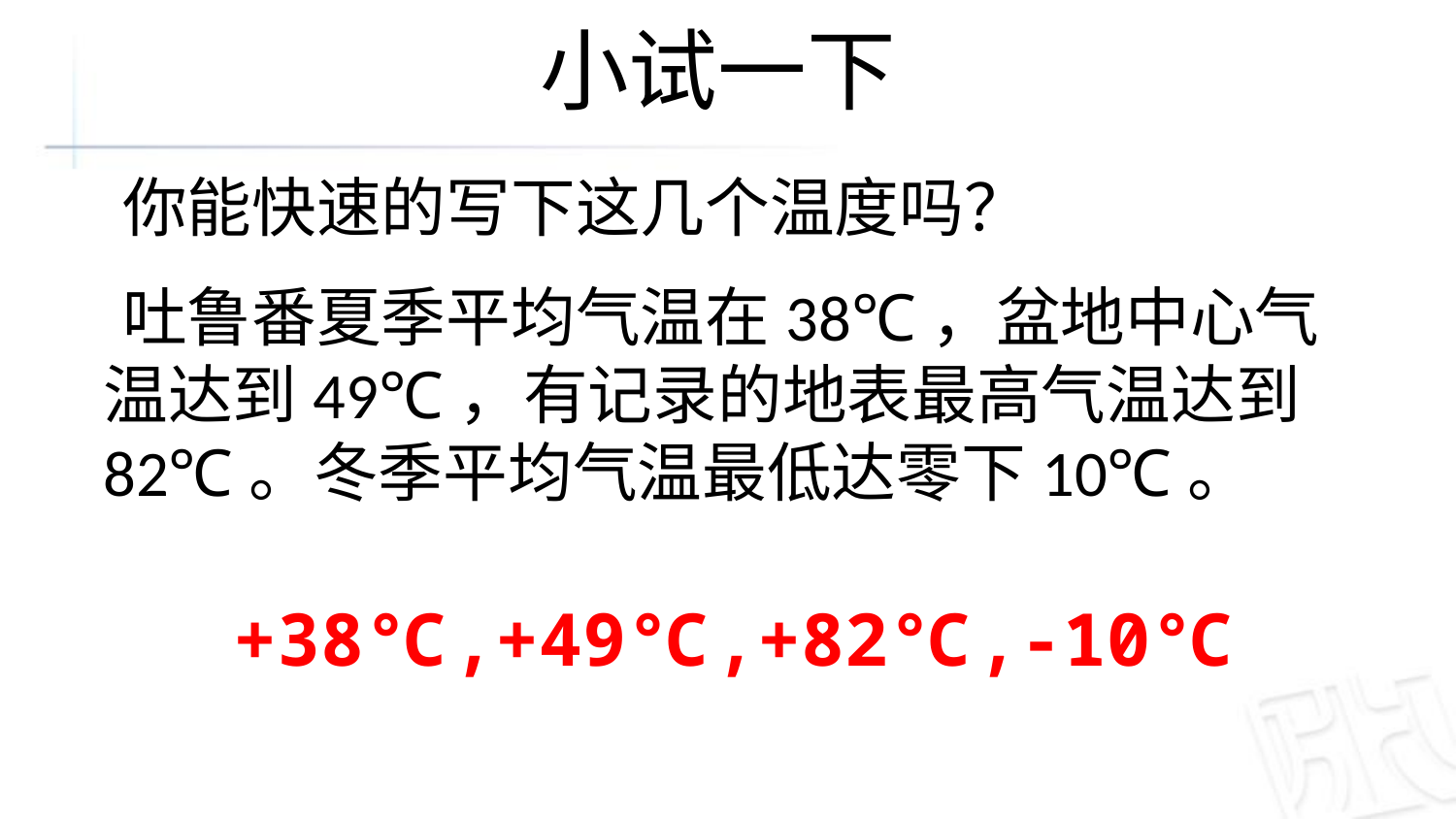

# 小试一下
    你能快速的写下这几个温度吗？
    吐鲁番夏季平均气温在38℃，盆地中心气温达到49℃，有记录的地表最高气温达到82℃。冬季平均气温最低达零下10℃。

+38℃,+49℃,+82℃,-10℃